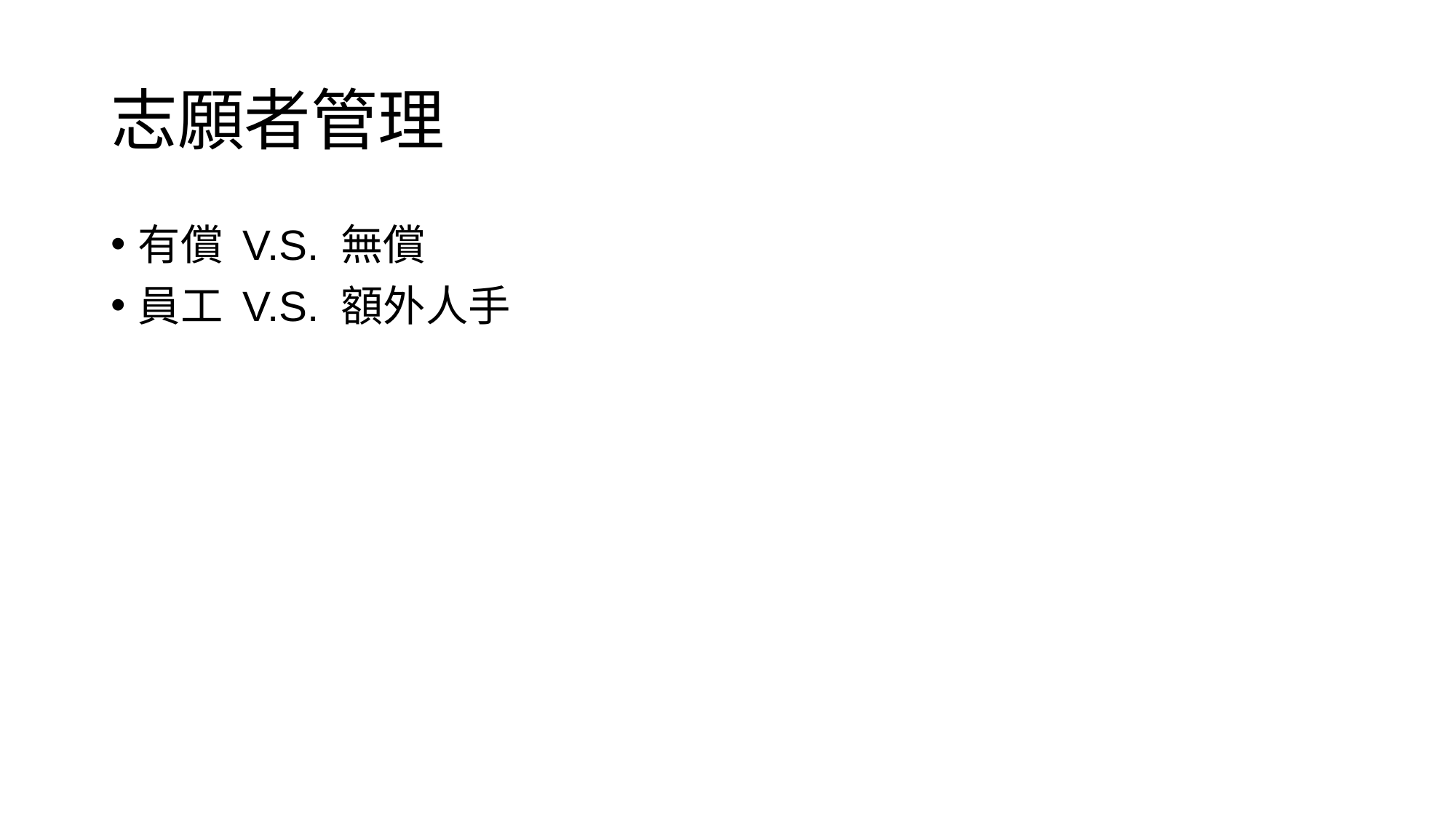

# 志願者管理
有償 V.S. 無償
員工 V.S. 額外人手